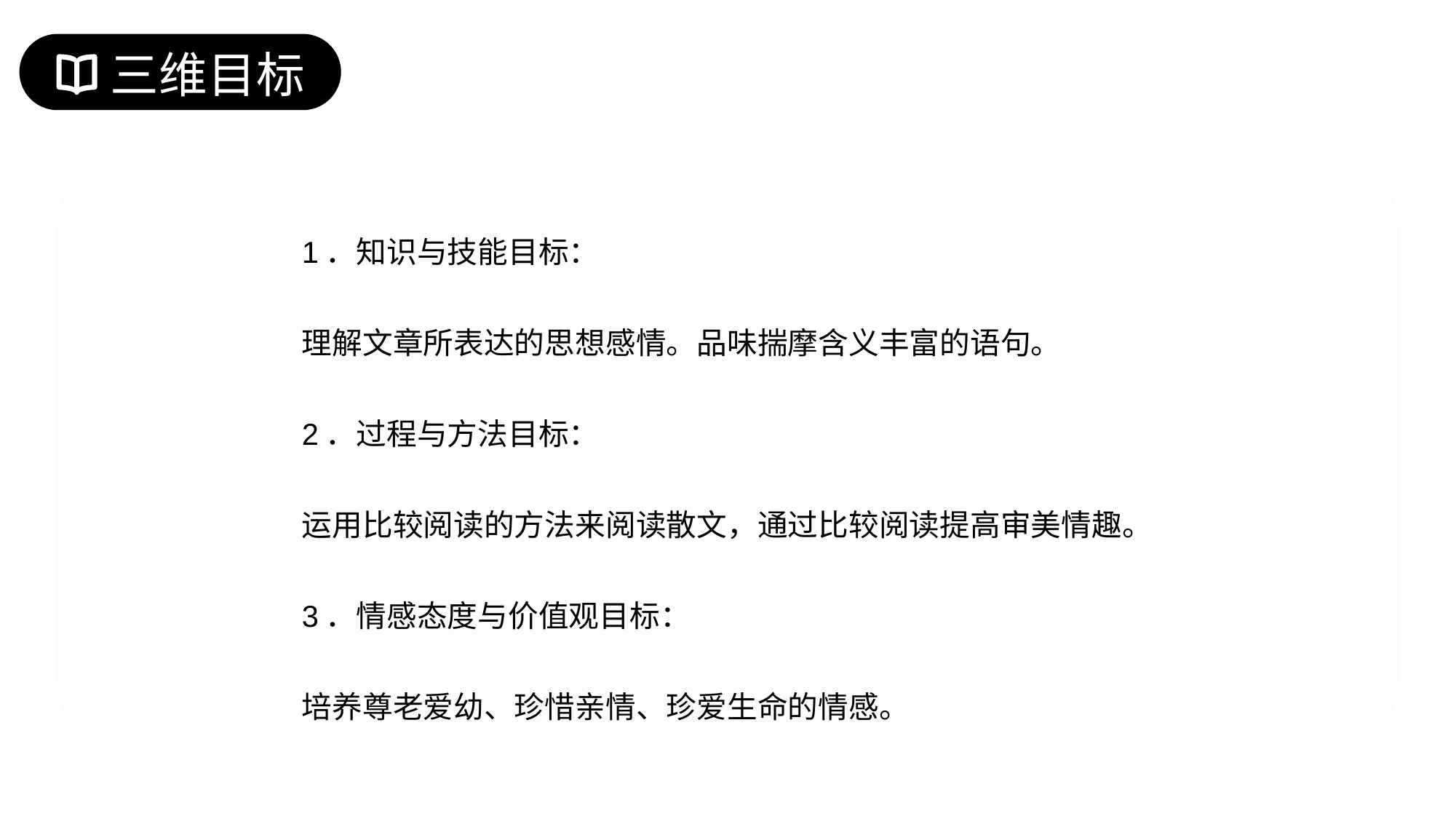

三维目标

1．知识与技能目标：
理解文章所表达的思想感情。品味揣摩含义丰富的语句。
2．过程与方法目标：
运用比较阅读的方法来阅读散文，通过比较阅读提高审美情趣。
3．情感态度与价值观目标：
培养尊老爱幼、珍惜亲情、珍爱生命的情感。